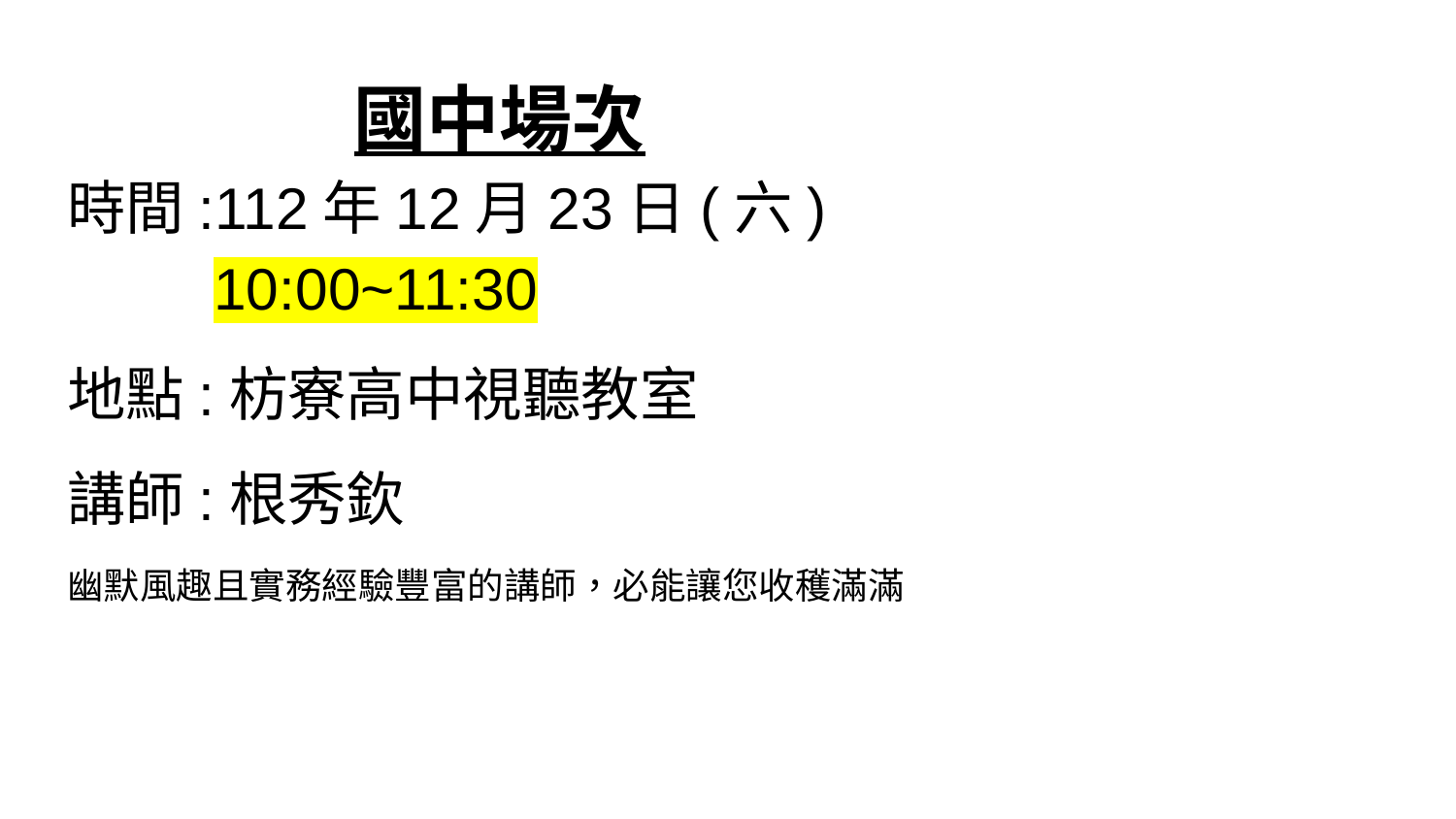

國中場次
時間:112年12月23日(六)
         10:00~11:30
地點:枋寮高中視聽教室
講師:根秀欽
幽默風趣且實務經驗豐富的講師，必能讓您收穫滿滿